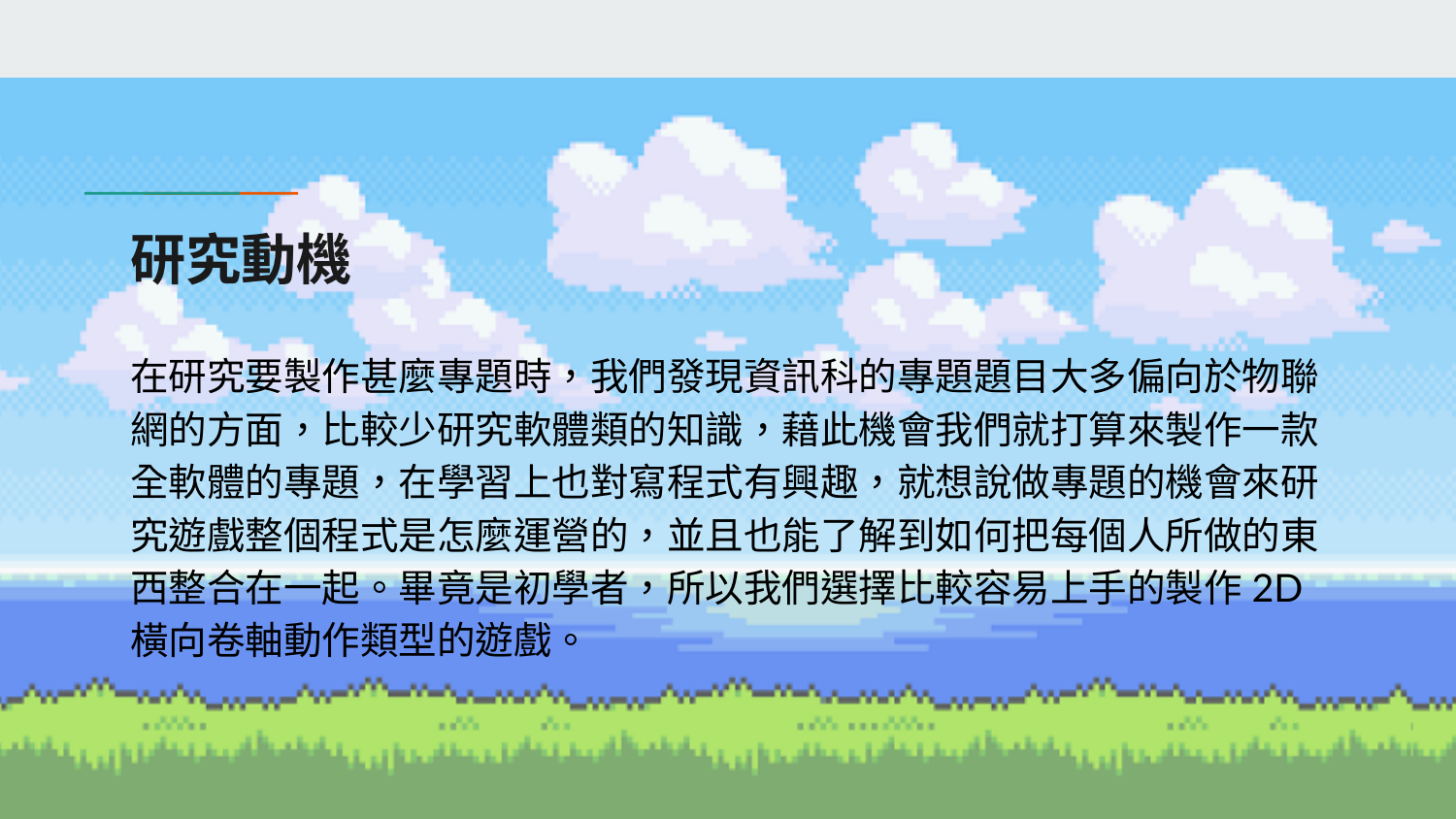

# 研究動機
在研究要製作甚麼專題時，我們發現資訊科的專題題目大多偏向於物聯網的方面，比較少研究軟體類的知識，藉此機會我們就打算來製作一款全軟體的專題，在學習上也對寫程式有興趣，就想說做專題的機會來研究遊戲整個程式是怎麼運營的，並且也能了解到如何把每個人所做的東西整合在一起。畢竟是初學者，所以我們選擇比較容易上手的製作2D橫向卷軸動作類型的遊戲。